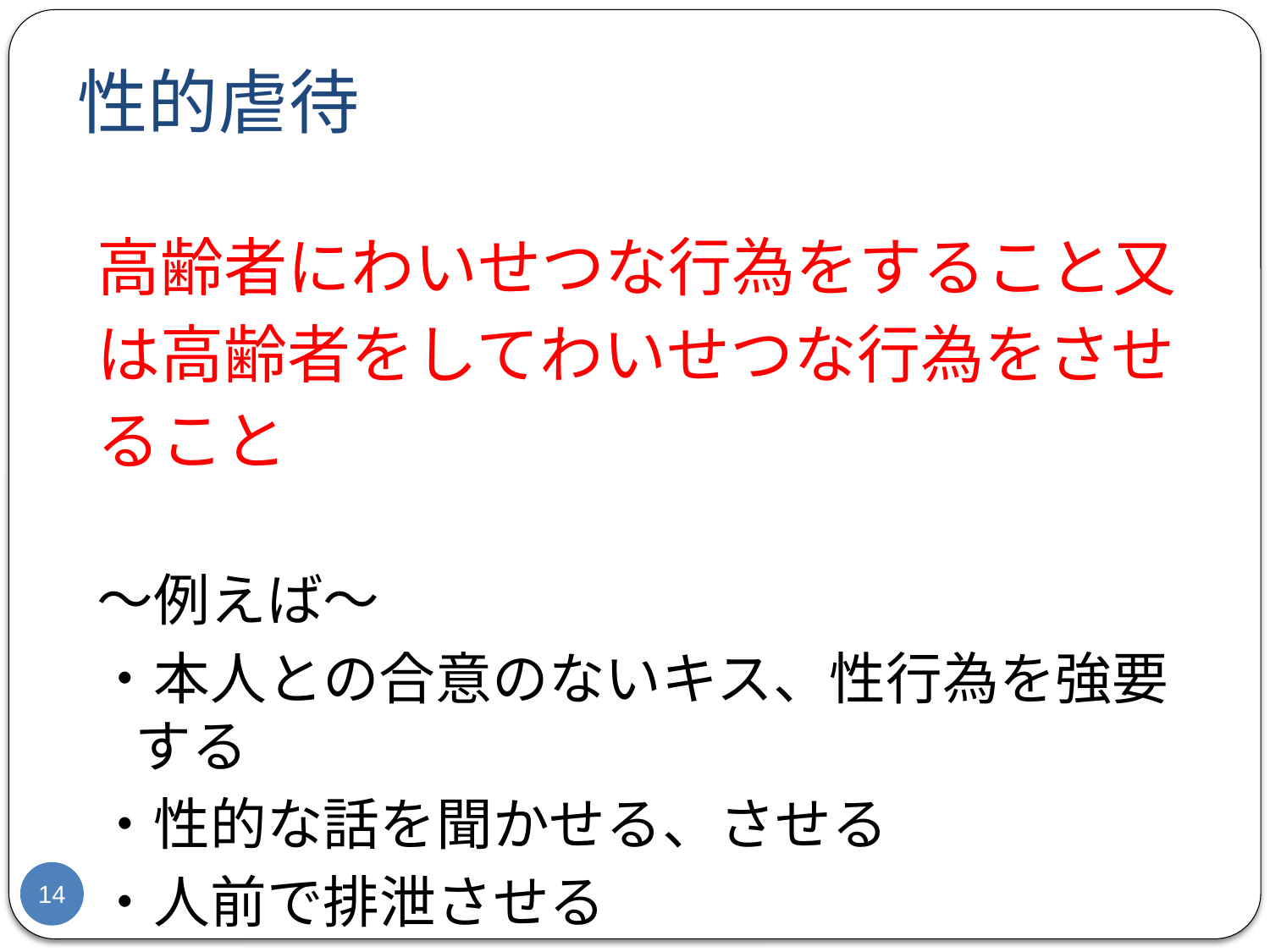

# 性的虐待

高齢者にわいせつな行為をすること又
は高齢者をしてわいせつな行為をさせ
ること

～例えば～
・本人との合意のないキス、性行為を強要する
・性的な話を聞かせる、させる
・人前で排泄させる
14